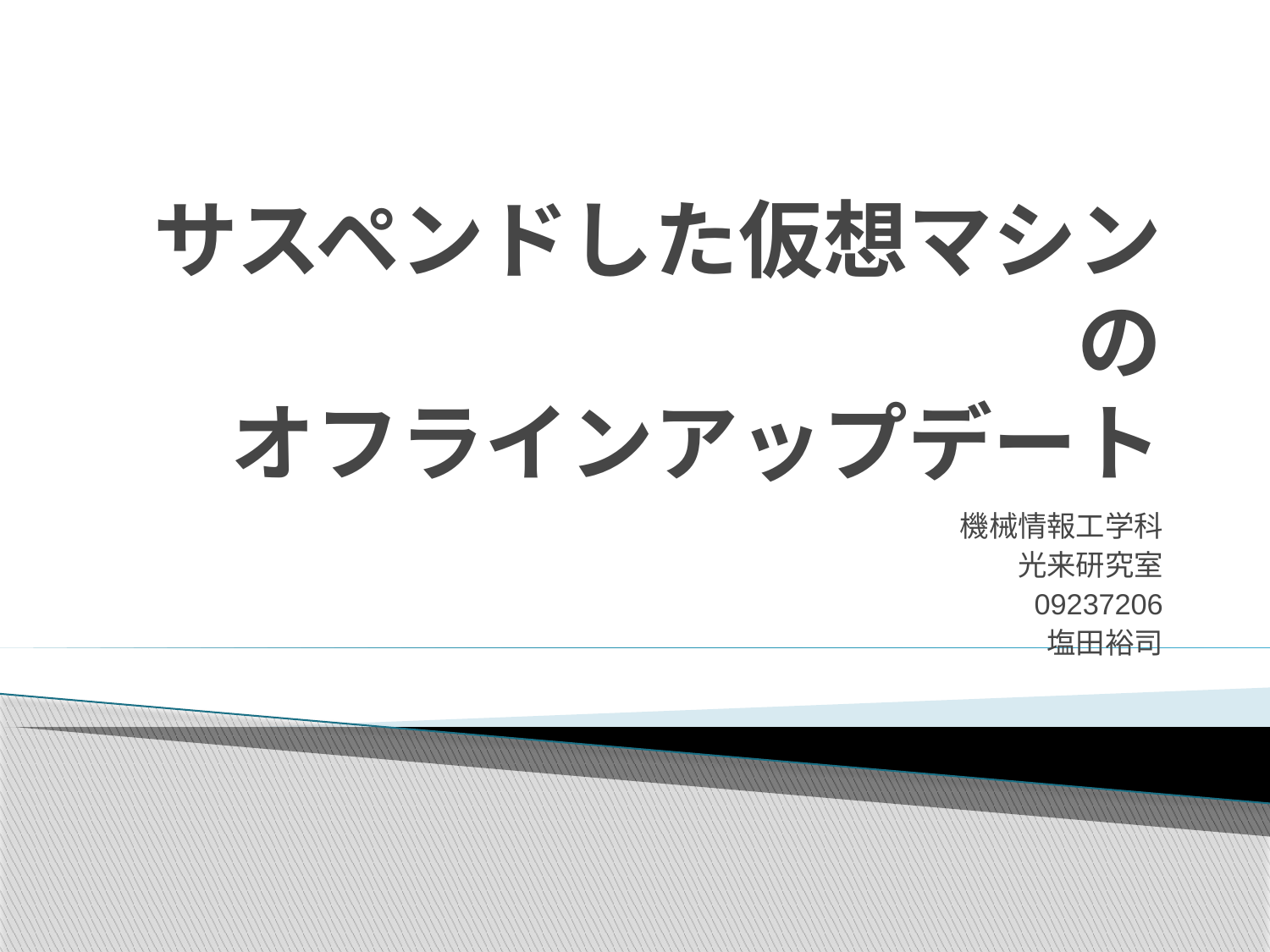

# サスペンドした仮想マシンの オフラインアップデート
機械情報工学科
光来研究室
09237206
塩田裕司